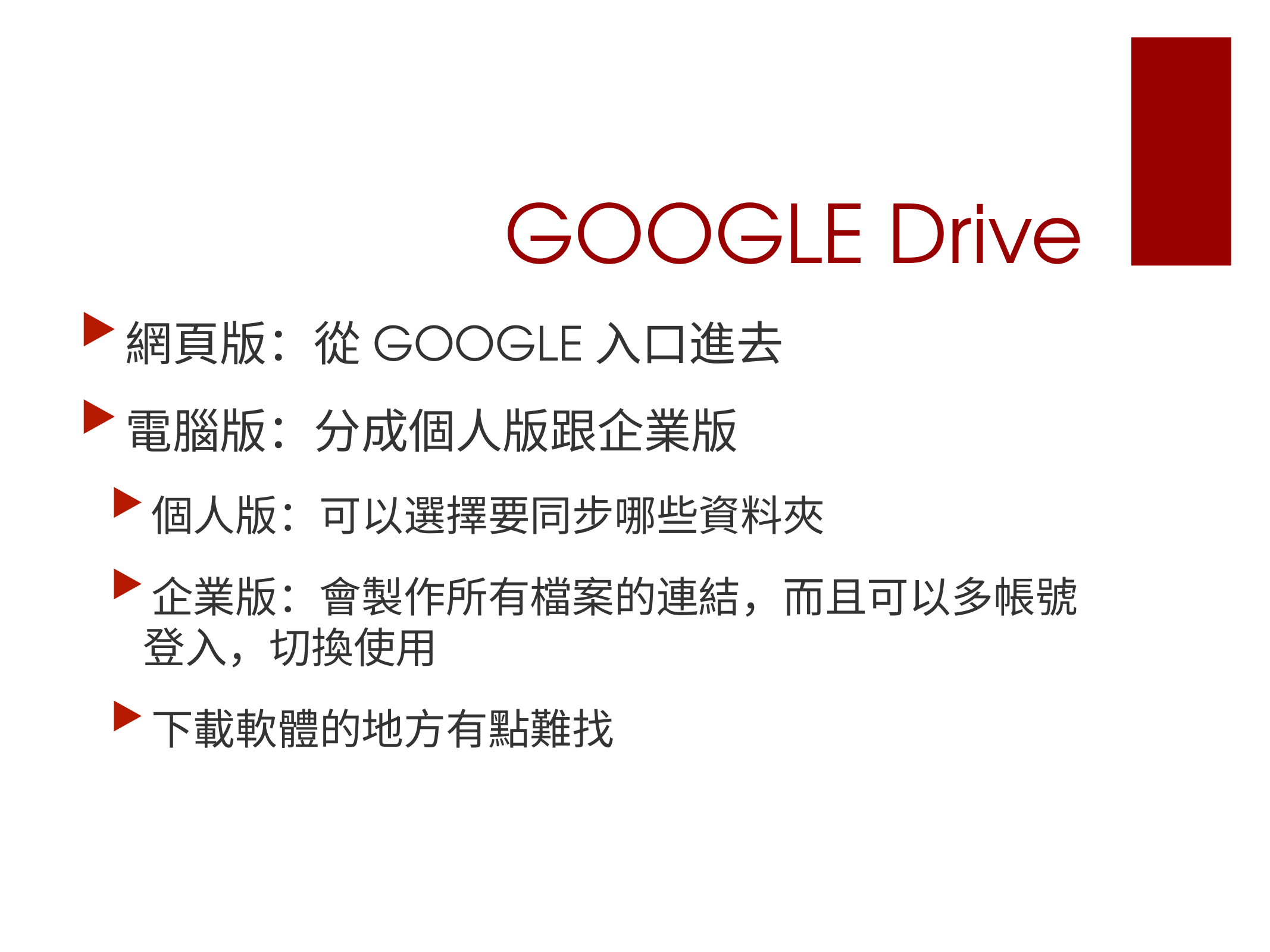

# GOOGLE Drive
網頁版：從GOOGLE入口進去
電腦版：分成個人版跟企業版
個人版：可以選擇要同步哪些資料夾
企業版：會製作所有檔案的連結，而且可以多帳號登入，切換使用
下載軟體的地方有點難找